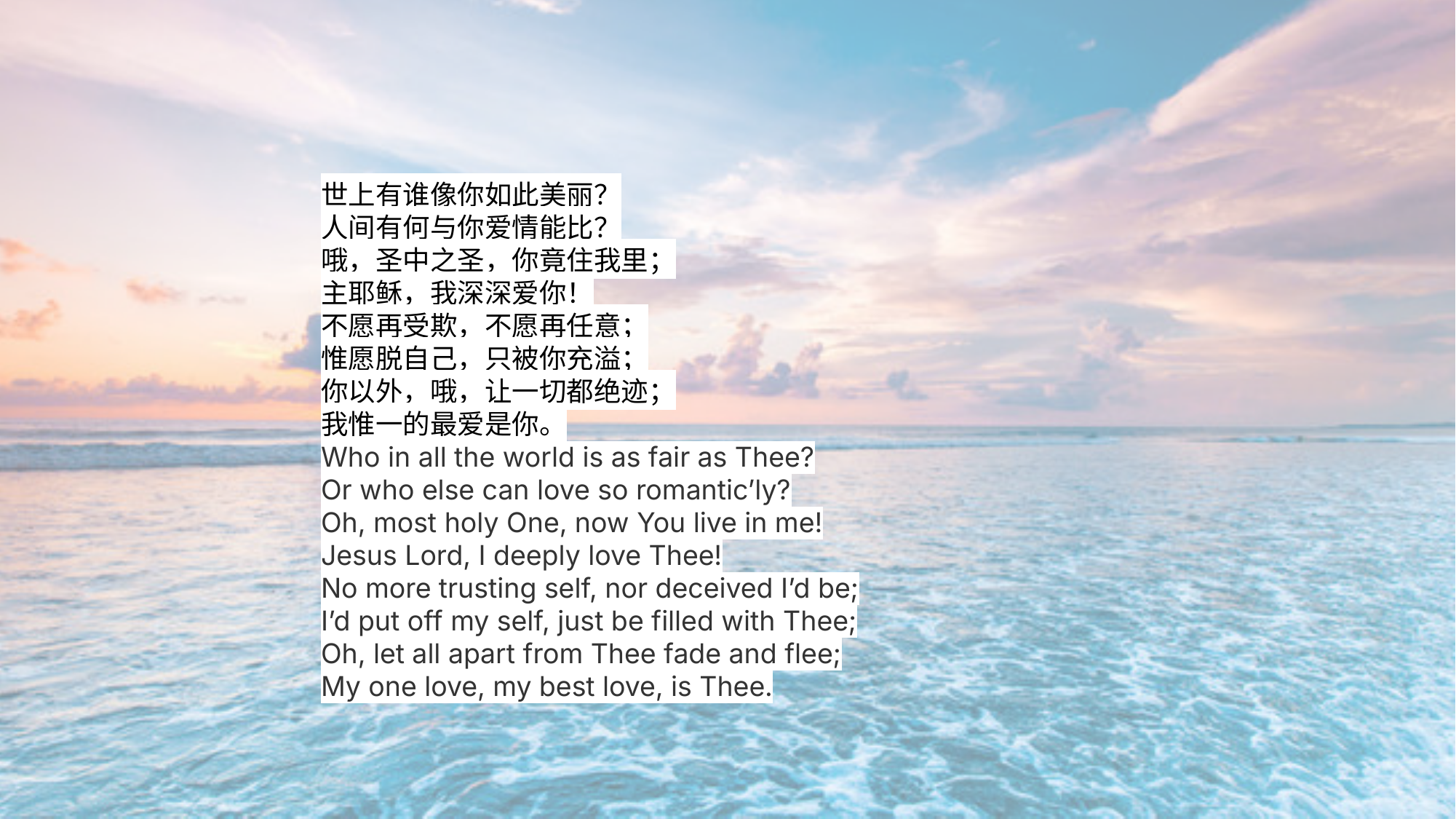

世上有谁像你如此美丽？
人间有何与你爱情能比？
哦，圣中之圣，你竟住我里；
主耶稣，我深深爱你！
不愿再受欺，不愿再任意；
惟愿脱自己，只被你充溢；
你以外，哦，让一切都绝迹；
我惟一的最爱是你。
Who in all the world is as fair as Thee?
Or who else can love so romantic’ly?
Oh, most holy One, now You live in me!
Jesus Lord, I deeply love Thee!
No more trusting self, nor deceived I’d be;
I’d put off my self, just be filled with Thee;
Oh, let all apart from Thee fade and flee;
My one love, my best love, is Thee.